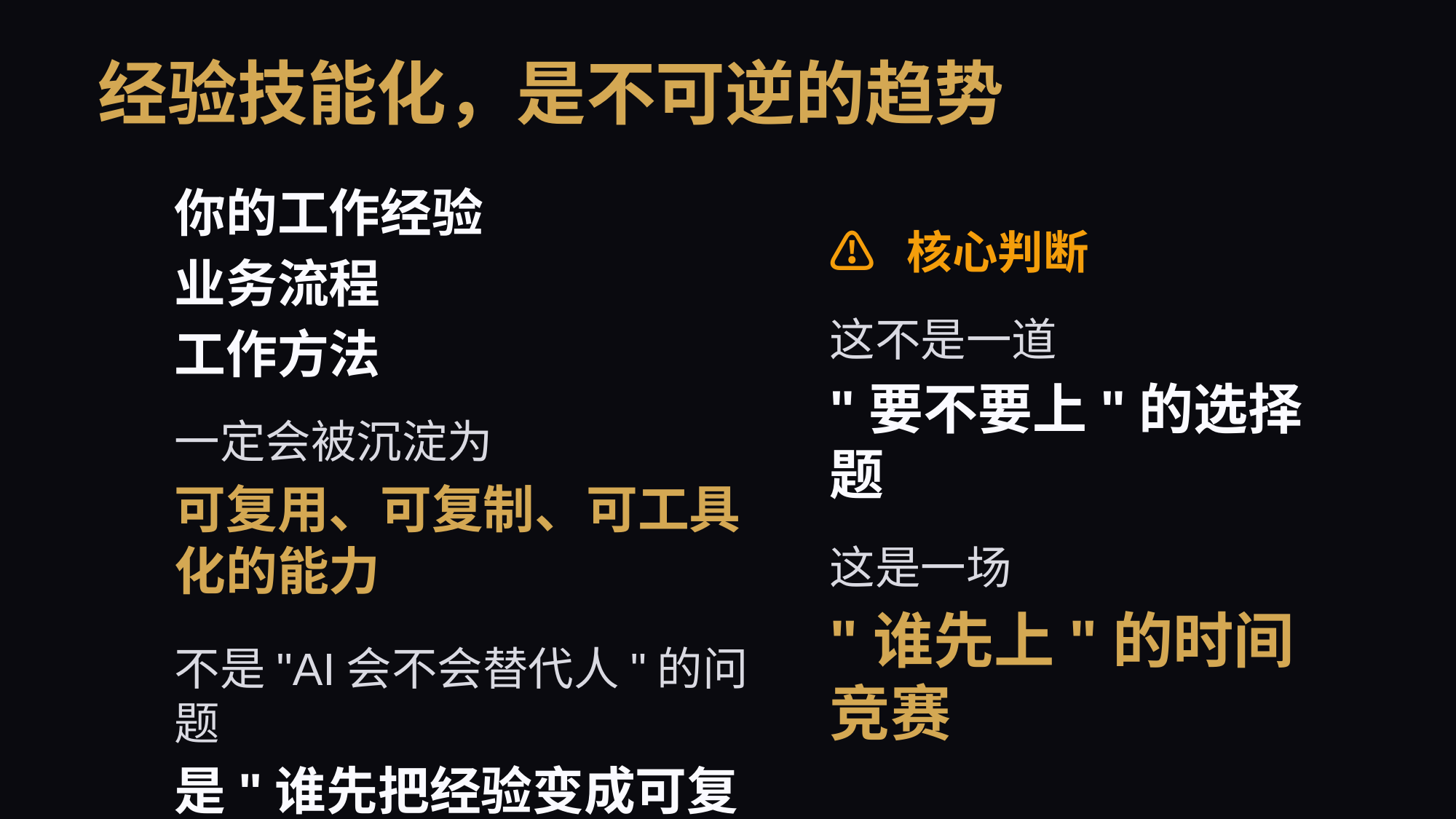

经验技能化，是不可逆的趋势
你的工作经验
业务流程
工作方法

一定会被沉淀为
可复用、可复制、可工具化的能力

不是"AI会不会替代人"的问题
是"谁先把经验变成可复制能力"的问题
⚠  核心判断

这不是一道
"要不要上"的选择题

这是一场
"谁先上"的时间竞赛